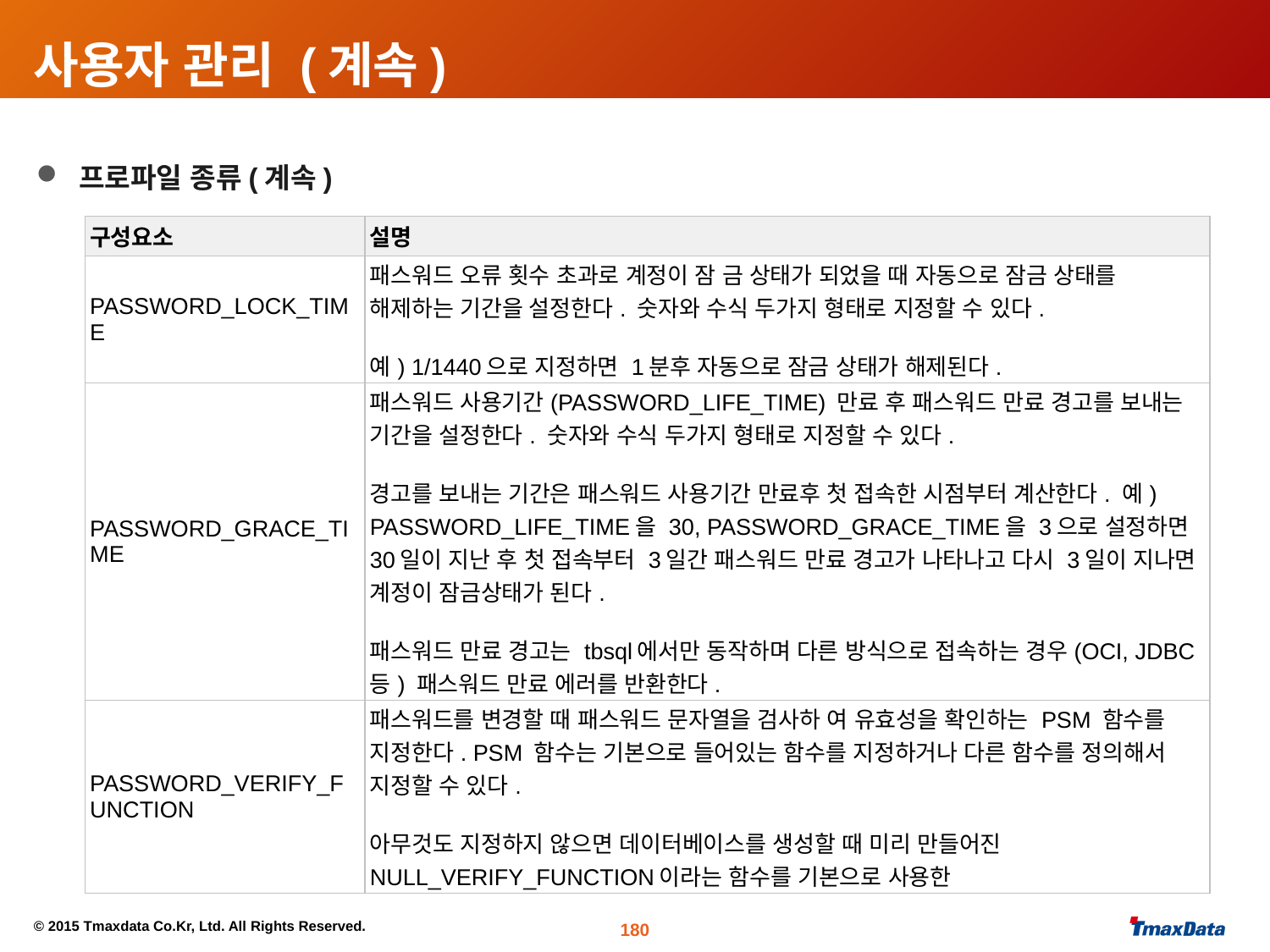

# 사용자 관리 (계속)

 프로파일 종류(계속)

| 구성요소 | 설명 |
| --- | --- |
| PASSWORD\_LOCK\_TIME | 패스워드 오류 횟수 초과로 계정이 잠 금 상태가 되었을 때 자동으로 잠금 상태를 해제하는 기간을 설정한다. 숫자와 수식 두가지 형태로 지정할 수 있다. 예) 1/1440으로 지정하면 1분후 자동으로 잠금 상태가 해제된다. |
| PASSWORD\_GRACE\_TIME | 패스워드 사용기간(PASSWORD\_LIFE\_TIME) 만료 후 패스워드 만료 경고를 보내는 기간을 설정한다. 숫자와 수식 두가지 형태로 지정할 수 있다. 경고를 보내는 기간은 패스워드 사용기간 만료후 첫 접속한 시점부터 계산한다. 예) PASSWORD\_LIFE\_TIME을 30, PASSWORD\_GRACE\_TIME을 3으로 설정하면 30일이 지난 후 첫 접속부터 3일간 패스워드 만료 경고가 나타나고 다시 3일이 지나면 계정이 잠금상태가 된다. 패스워드 만료 경고는 tbsql에서만 동작하며 다른 방식으로 접속하는 경우(OCI, JDBC등) 패스워드 만료 에러를 반환한다. |
| PASSWORD\_VERIFY\_FUNCTION | 패스워드를 변경할 때 패스워드 문자열을 검사하 여 유효성을 확인하는 PSM 함수를 지정한다. PSM 함수는 기본으로 들어있는 함수를 지정하거나 다른 함수를 정의해서 지정할 수 있다. 아무것도 지정하지 않으면 데이터베이스를 생성할 때 미리 만들어진 NULL\_VERIFY\_FUNCTION이라는 함수를 기본으로 사용한 |